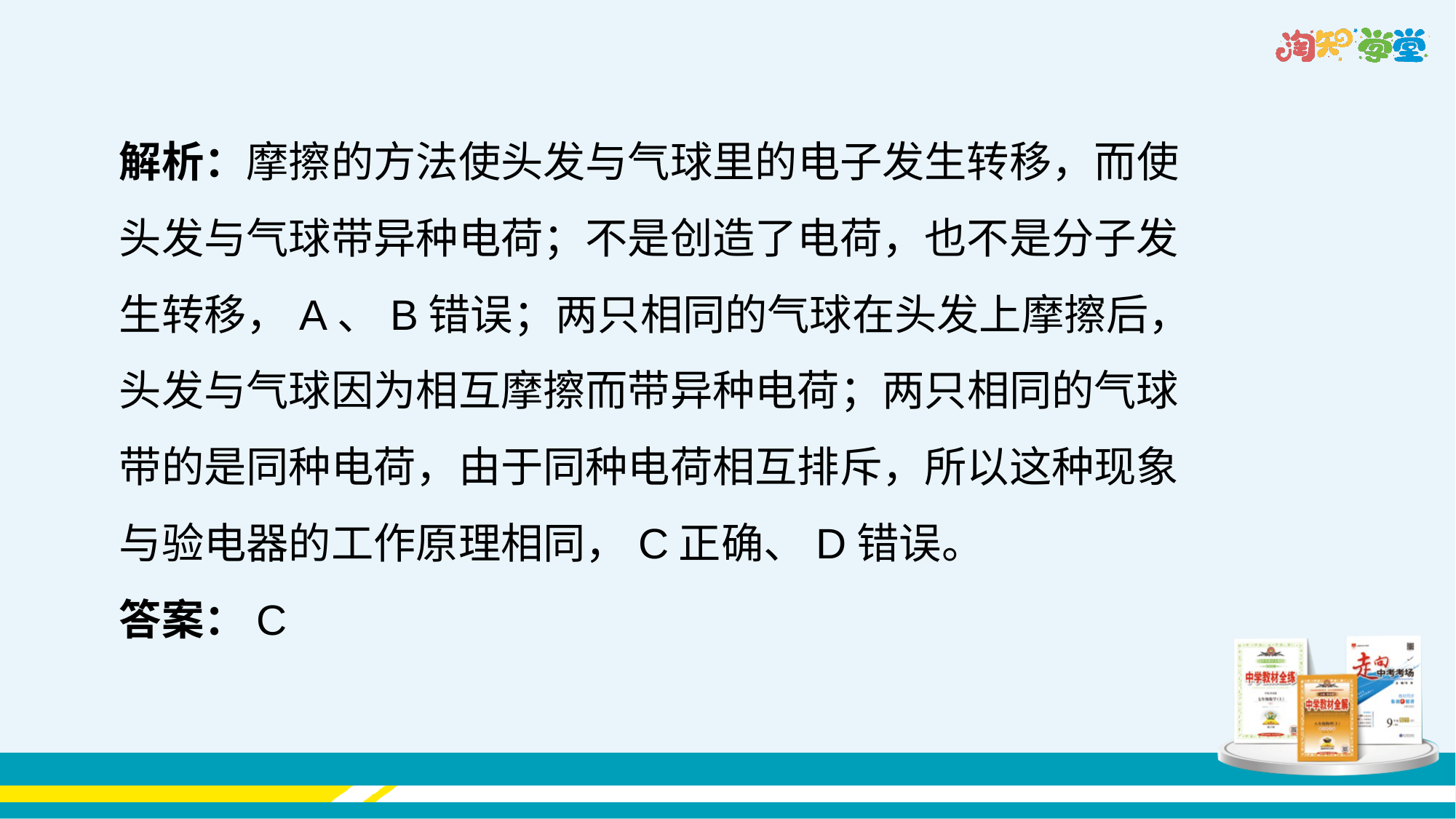

解析：摩擦的方法使头发与气球里的电子发生转移，而使头发与气球带异种电荷；不是创造了电荷，也不是分子发生转移，A、B错误；两只相同的气球在头发上摩擦后，头发与气球因为相互摩擦而带异种电荷；两只相同的气球带的是同种电荷，由于同种电荷相互排斥，所以这种现象与验电器的工作原理相同，C正确、D错误。
答案：C